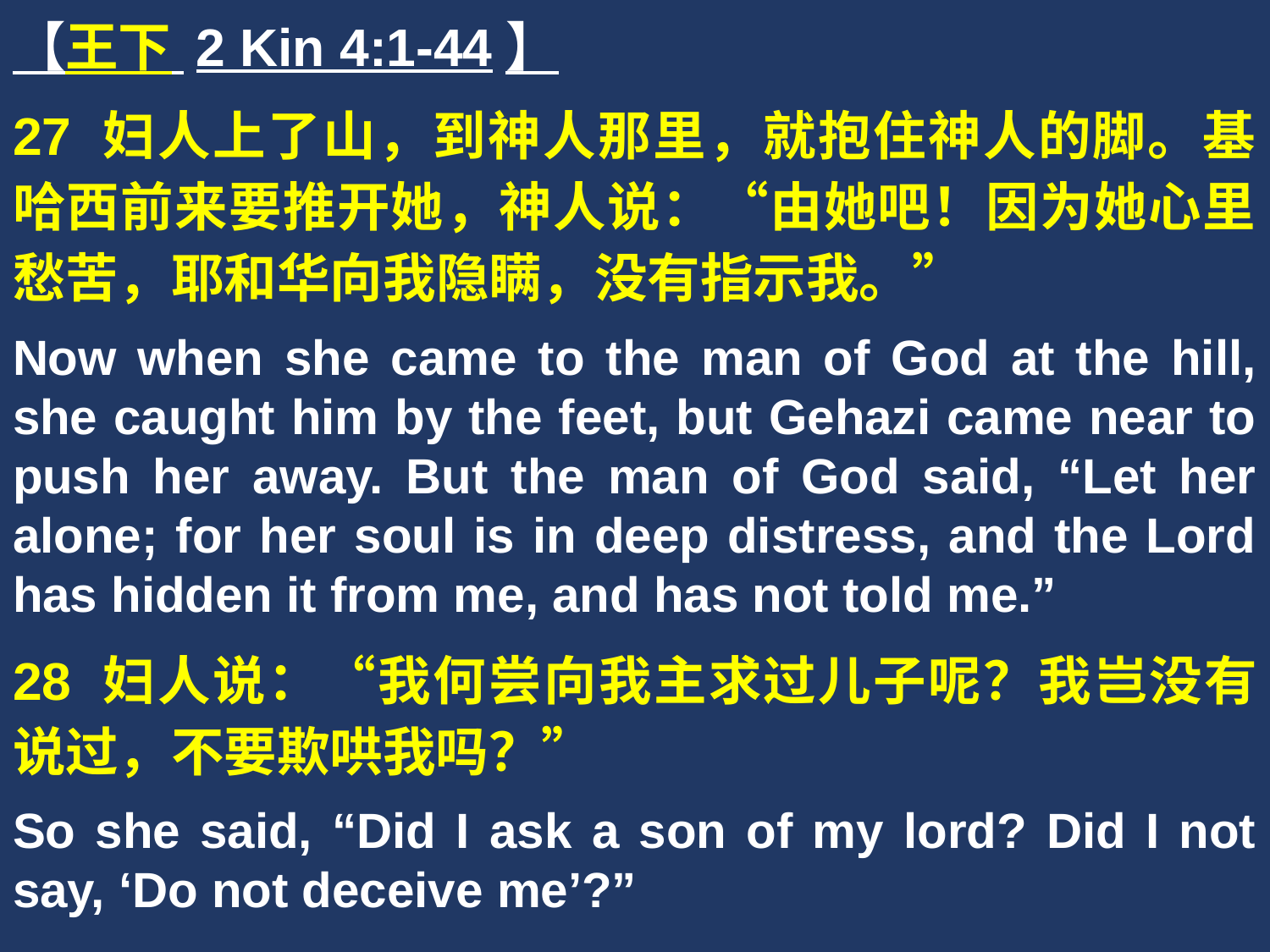

【王下 2 Kin 4:1-44】
27 妇人上了山，到神人那里，就抱住神人的脚。基哈西前来要推开她，神人说：“由她吧！因为她心里愁苦，耶和华向我隐瞒，没有指示我。”
Now when she came to the man of God at the hill, she caught him by the feet, but Gehazi came near to push her away. But the man of God said, “Let her alone; for her soul is in deep distress, and the Lord has hidden it from me, and has not told me.”
28 妇人说：“我何尝向我主求过儿子呢？我岂没有说过，不要欺哄我吗？”
So she said, “Did I ask a son of my lord? Did I not say, ‘Do not deceive me’?”